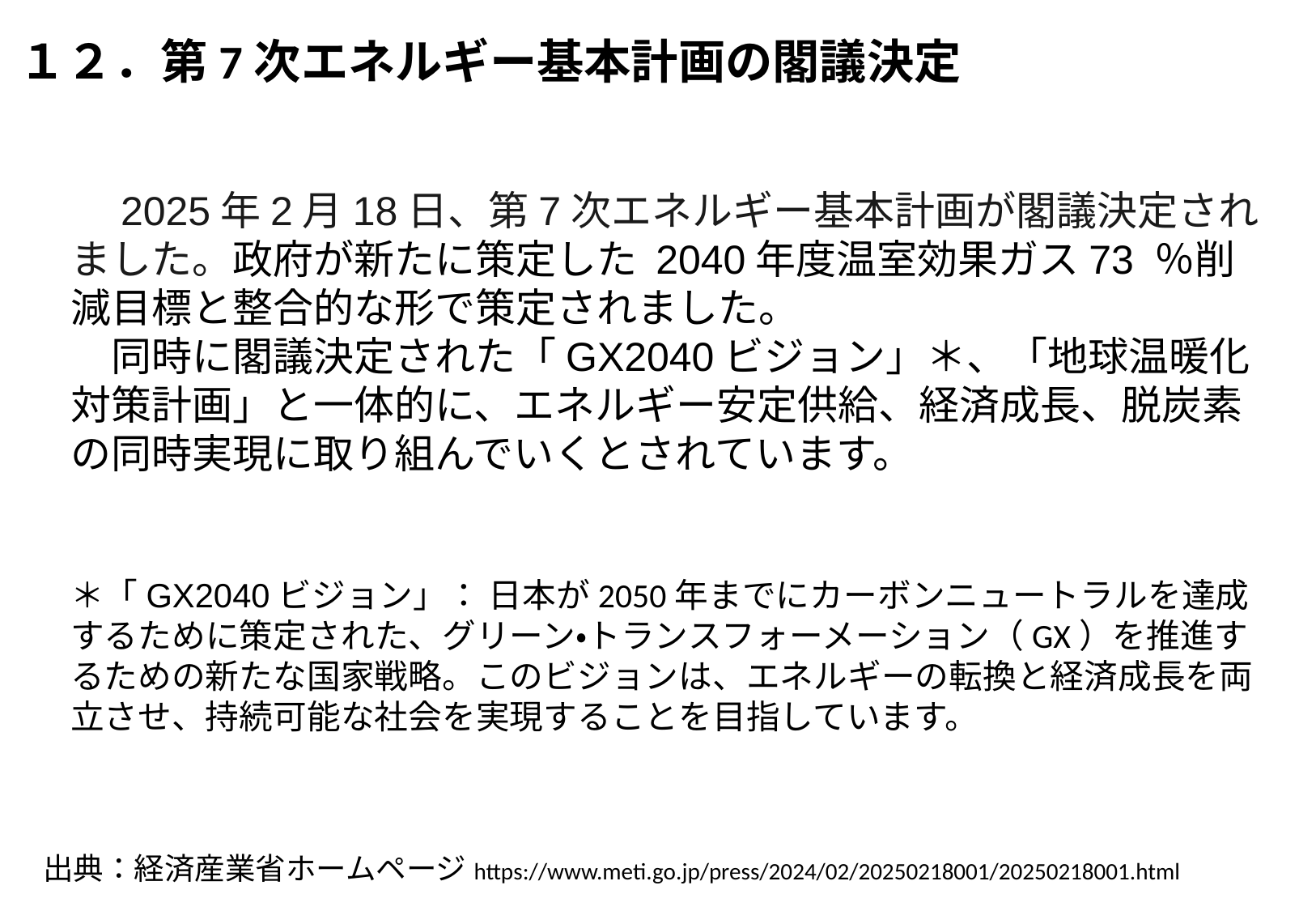

１２．第7次エネルギー基本計画の閣議決定
　2025年2月18日、第7次エネルギー基本計画が閣議決定されました。政府が新たに策定した 2040年度温室効果ガス73 ％削減目標と整合的な形で策定されました。
　同時に閣議決定された「GX2040ビジョン」＊、「地球温暖化対策計画」と一体的に、エネルギー安定供給、経済成長、脱炭素の同時実現に取り組んでいくとされています。

＊「GX2040ビジョン」： 日本が2050年までにカーボンニュートラルを達成するために策定された、グリーン・トランスフォーメーション（GX）を推進するための新たな国家戦略。このビジョンは、エネルギーの転換と経済成長を両立させ、持続可能な社会を実現することを目指しています。
出典：経済産業省ホームページhttps://www.meti.go.jp/press/2024/02/20250218001/20250218001.html